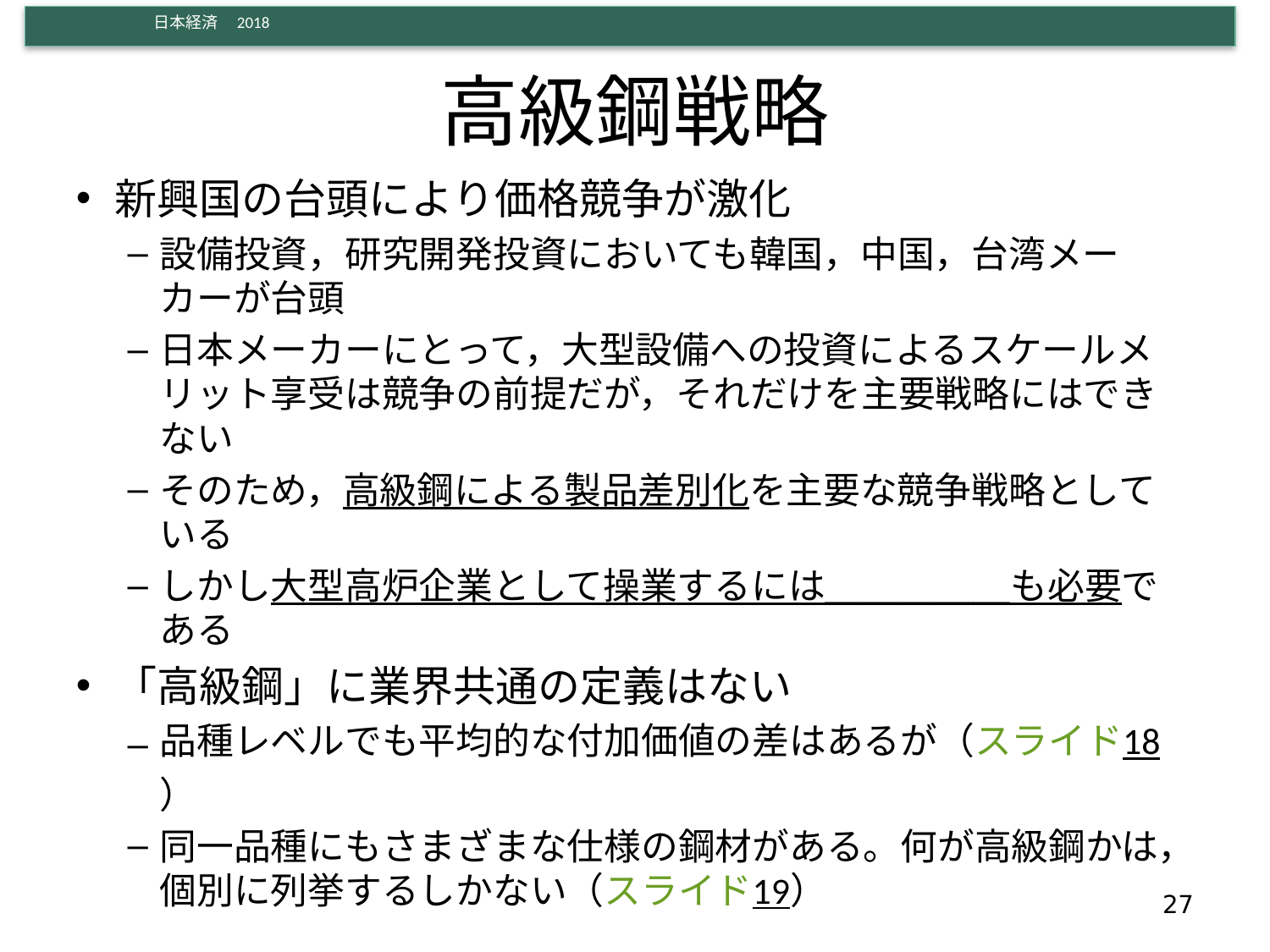

# 高級鋼戦略
新興国の台頭により価格競争が激化
設備投資，研究開発投資においても韓国，中国，台湾メーカーが台頭
日本メーカーにとって，大型設備への投資によるスケールメリット享受は競争の前提だが，それだけを主要戦略にはできない
そのため，高級鋼による製品差別化を主要な競争戦略としている
しかし大型高炉企業として操業するには＿＿＿＿＿も必要である
「高級鋼」に業界共通の定義はない
品種レベルでも平均的な付加価値の差はあるが（スライド18）
同一品種にもさまざまな仕様の鋼材がある。何が高級鋼かは，個別に列挙するしかない（スライド19）

27